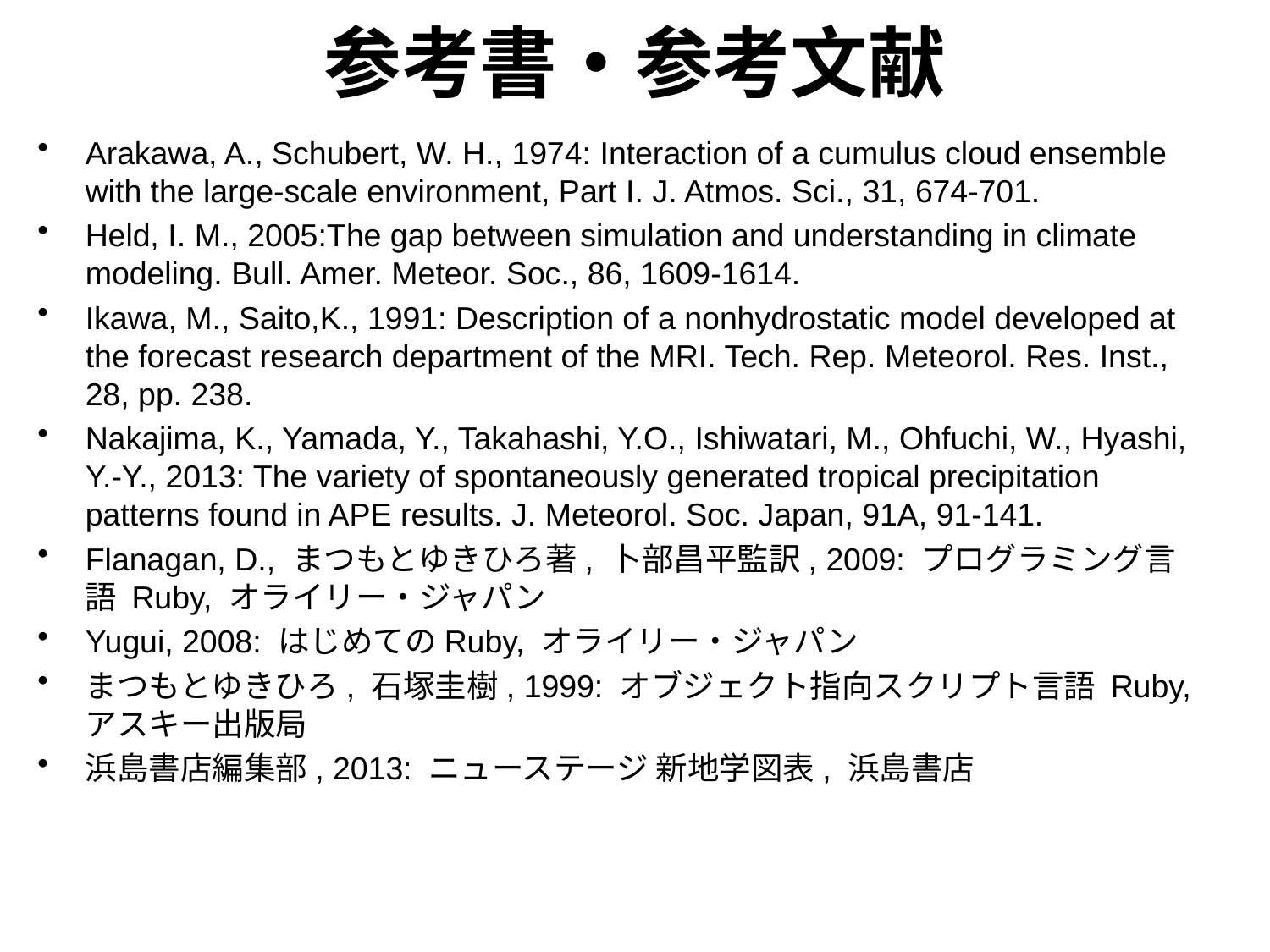

# 参考書・参考文献
Arakawa, A., Schubert, W. H., 1974: Interaction of a cumulus cloud ensemble with the large-scale environment, Part I. J. Atmos. Sci., 31, 674-701.
Held, I. M., 2005:The gap between simulation and understanding in climate modeling. Bull. Amer. Meteor. Soc., 86, 1609-1614.
Ikawa, M., Saito,K., 1991: Description of a nonhydrostatic model developed at the forecast research department of the MRI. Tech. Rep. Meteorol. Res. Inst., 28, pp. 238.
Nakajima, K., Yamada, Y., Takahashi, Y.O., Ishiwatari, M., Ohfuchi, W., Hyashi, Y.-Y., 2013: The variety of spontaneously generated tropical precipitation patterns found in APE results. J. Meteorol. Soc. Japan, 91A, 91-141.
Flanagan, D., まつもとゆきひろ著, 卜部昌平監訳, 2009: プログラミング言語 Ruby, オライリー・ジャパン
Yugui, 2008: はじめてのRuby, オライリー・ジャパン
まつもとゆきひろ, 石塚圭樹, 1999: オブジェクト指向スクリプト言語 Ruby, アスキー出版局
浜島書店編集部, 2013: ニューステージ 新地学図表, 浜島書店